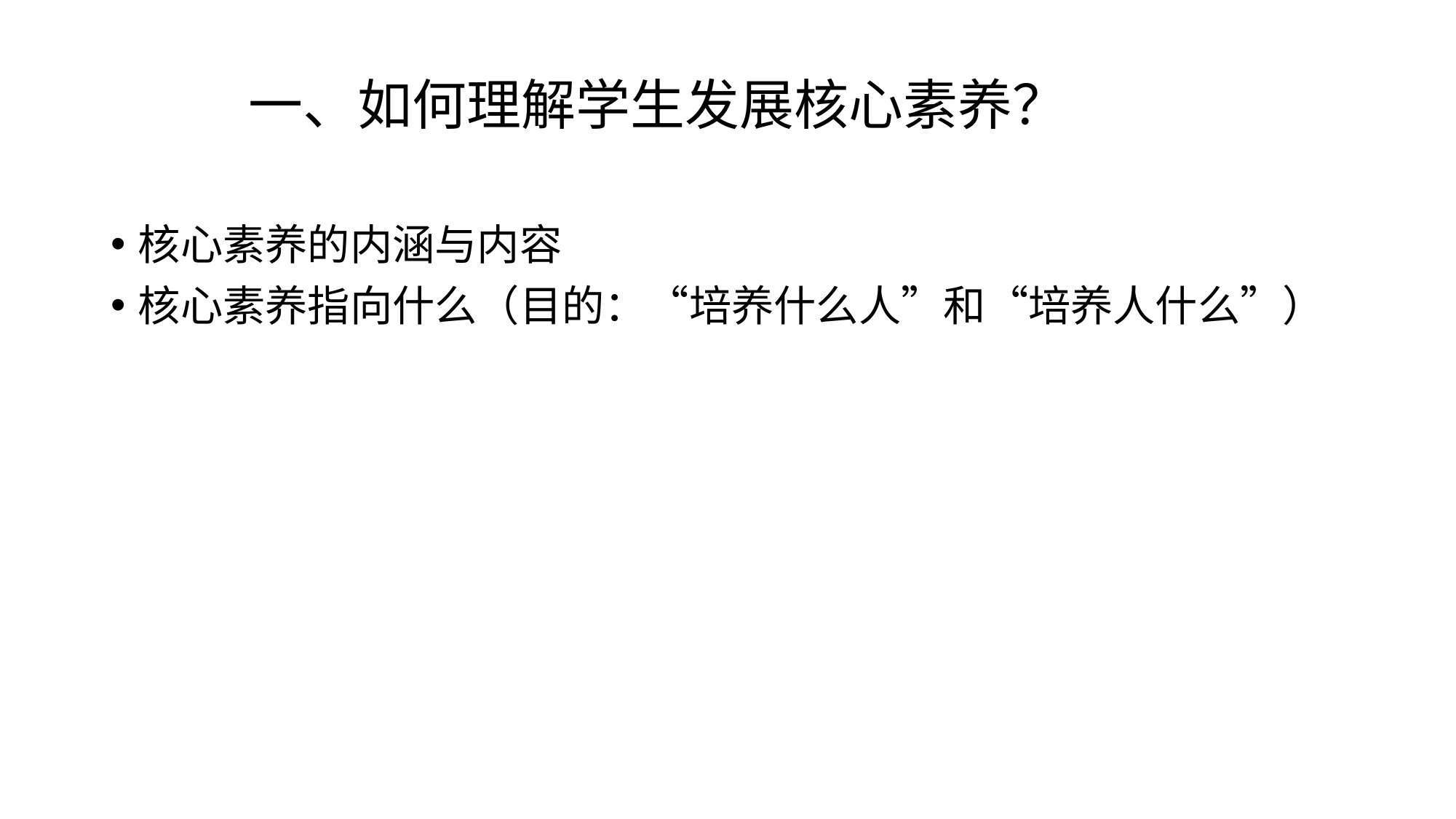

# 一、如何理解学生发展核心素养？
核心素养的内涵与内容
核心素养指向什么（目的：“培养什么人”和“培养人什么”）